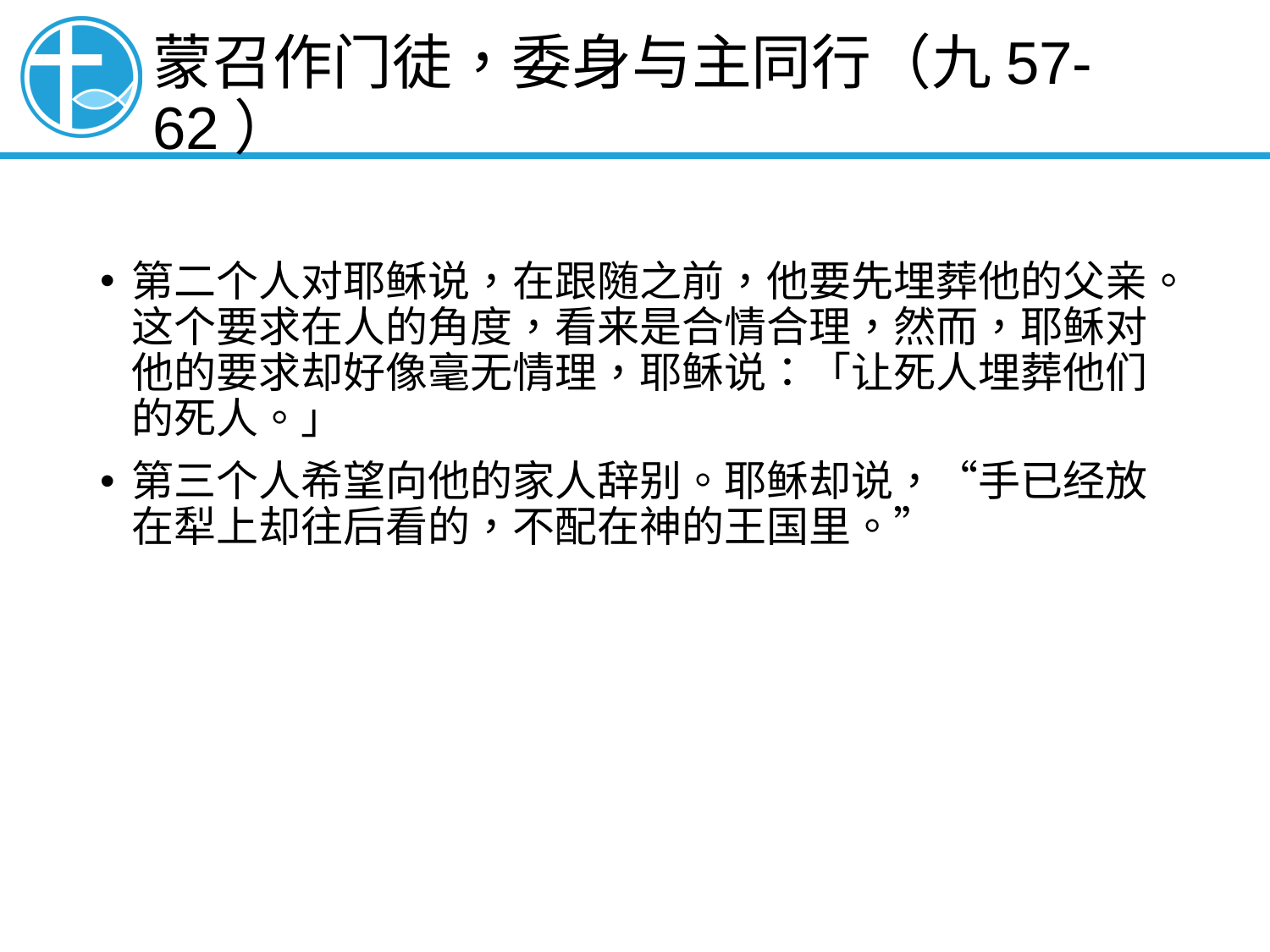

# 蒙召作门徒，委身与主同行（九57-62）
第二个人对耶稣说，在跟随之前，他要先埋葬他的父亲。这个要求在人的角度，看来是合情合理，然而，耶稣对他的要求却好像毫无情理，耶稣说：「让死人埋葬他们的死人。」
第三个人希望向他的家人辞别。耶稣却说，“手已经放在犁上却往后看的，不配在神的王国里。”